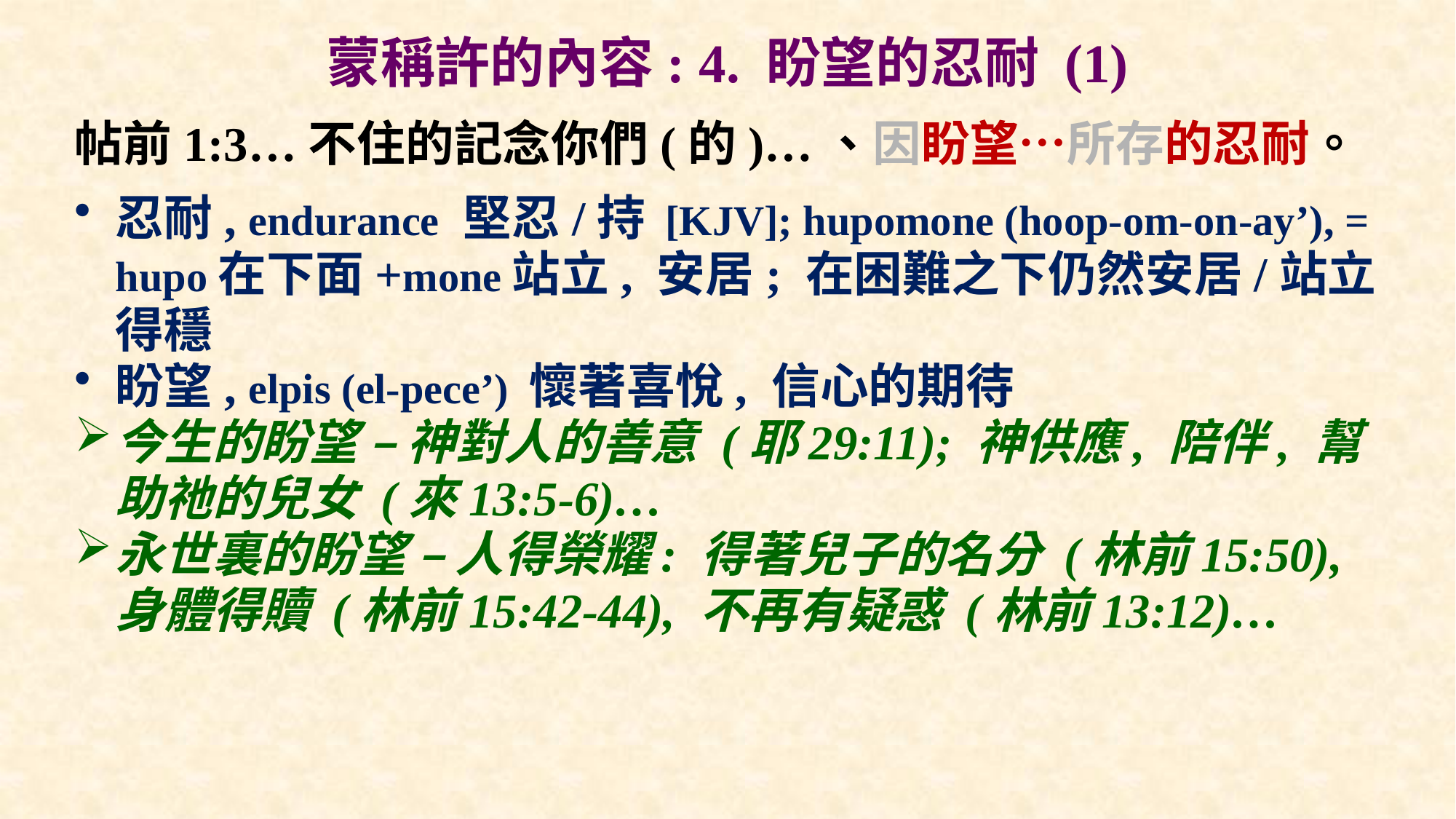

# 蒙稱許的內容: 4. 盼望的忍耐 (1)
帖前1:3…不住的記念你們(的)…、因盼望…所存的忍耐。
忍耐, endurance 堅忍/持 [KJV]; hupomone (hoop-om-on-ay’), = hupo在下面+mone站立, 安居; 在困難之下仍然安居/站立得穩
盼望, elpis (el-pece’) 懷著喜悅, 信心的期待
今生的盼望 – 神對人的善意 (耶29:11); 神供應, 陪伴, 幫助祂的兒女 (來13:5-6)…
永世裏的盼望 – 人得榮耀: 得著兒子的名分 (林前15:50), 身體得贖 (林前15:42-44), 不再有疑惑 (林前13:12)…